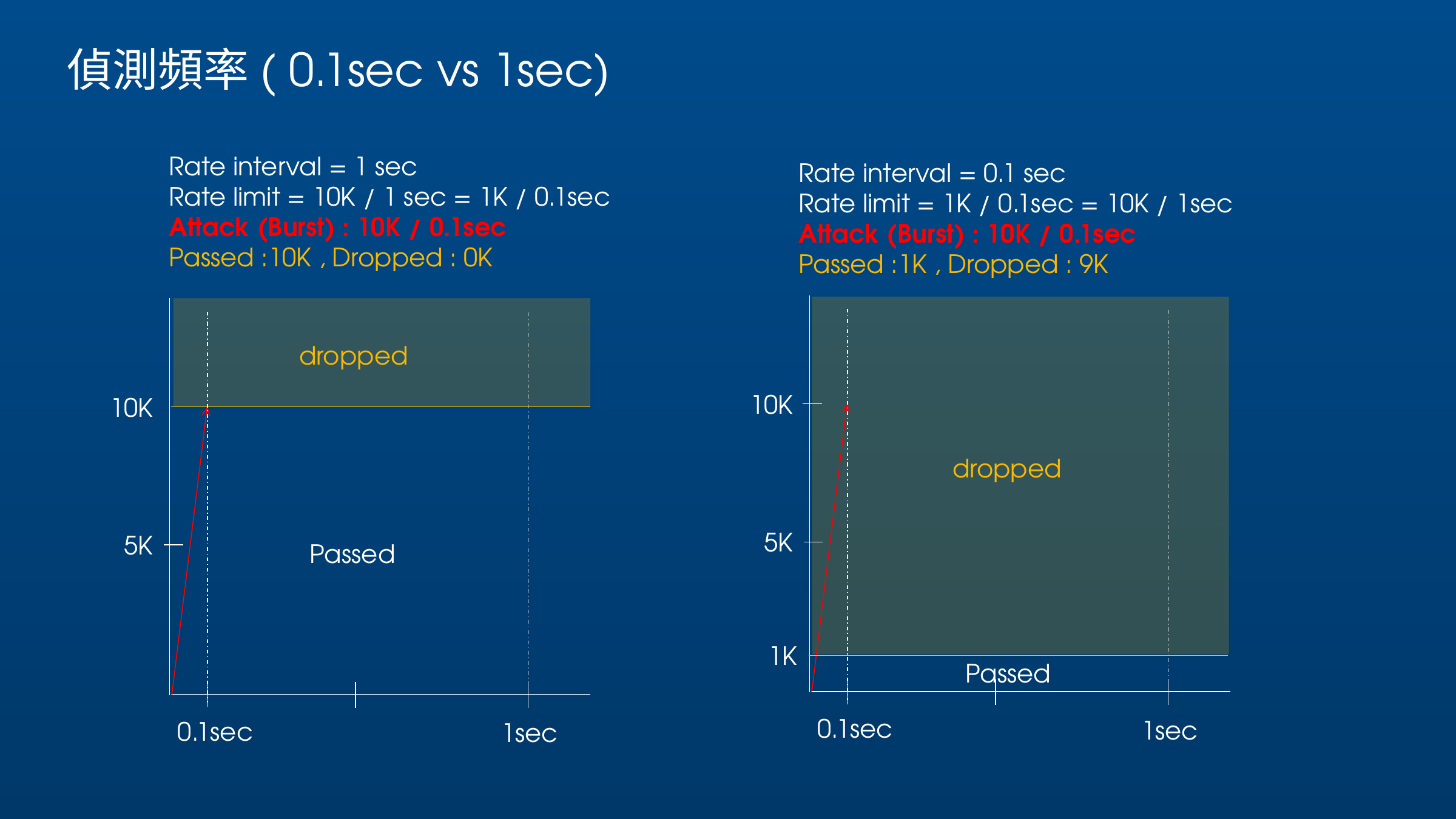

# 偵測頻率( 0.1sec vs 1sec)
Rate interval = 1 sec
Rate limit = 10K / 1 sec = 1K / 0.1sec
Attack (Burst) : 10K / 0.1sec
Passed :10K , Dropped : 0K

Rate interval = 0.1 sec
Rate limit = 1K / 0.1sec = 10K / 1sec
Attack (Burst) : 10K / 0.1sec
Passed :1K , Dropped : 9K

10K
dropped
5K
1K
Passed
0.1sec
1sec

dropped
10K
5K
Passed
0.1sec
1sec